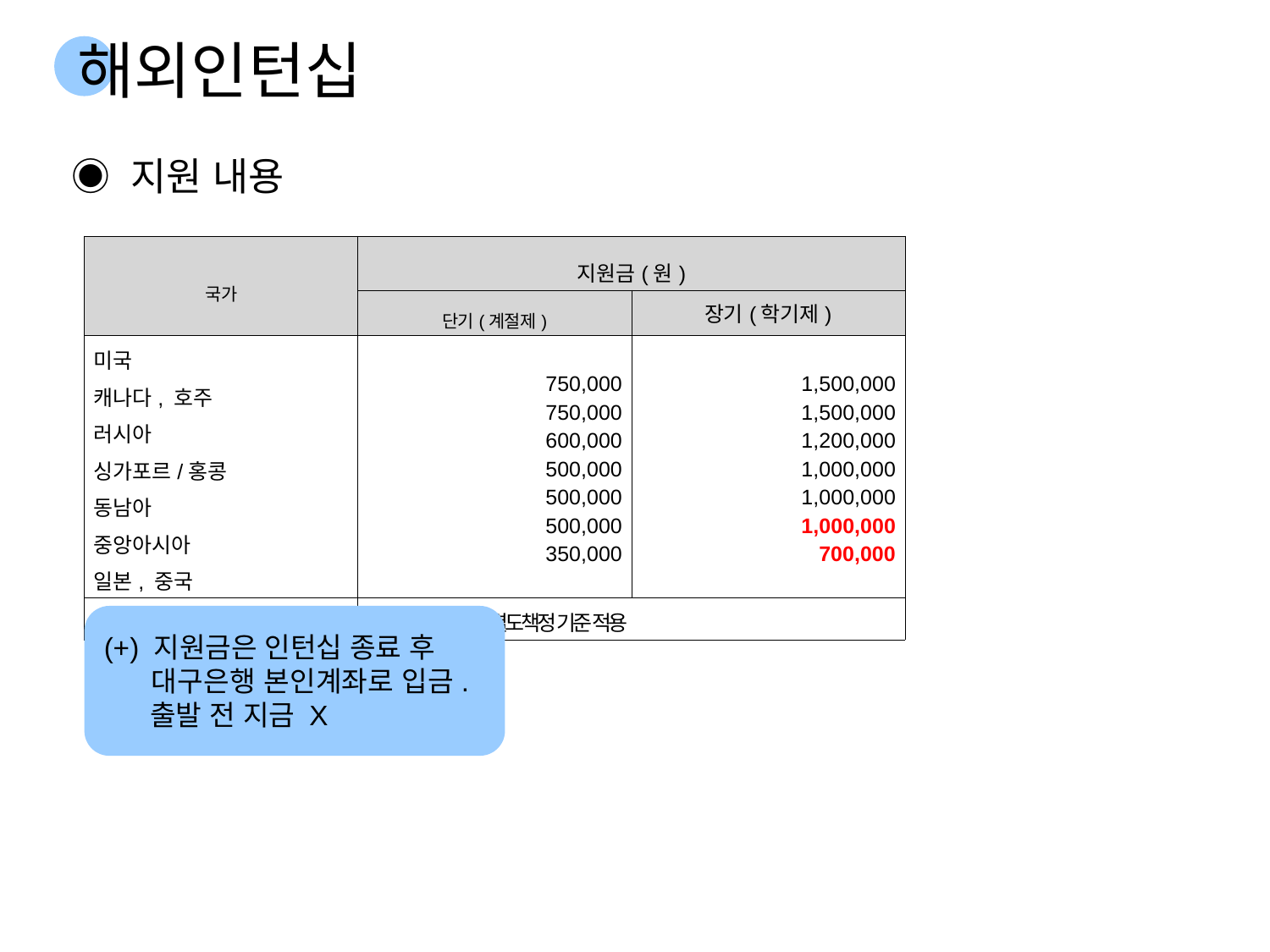

해외인턴십
◉ 지원 내용
| 국가 | 지원금(원) |  |
| --- | --- | --- |
|  | 단기(계절제) | 장기(학기제) |
| 미국 캐나다, 호주 러시아 싱가포르/홍콩 동남아 중앙아시아 일본, 중국 | 750,000 750,000 600,000 500,000 500,000 500,000 350,000 | 1,500,000 1,500,000 1,200,000 1,000,000 1,000,000 1,000,000 700,000 |
| 기타국가 | 위 기준에 준하는 별도책정 기준 적용 |  |
(+) 지원금은 인턴십 종료 후
     대구은행 본인계좌로 입금.
     출발 전 지금 X